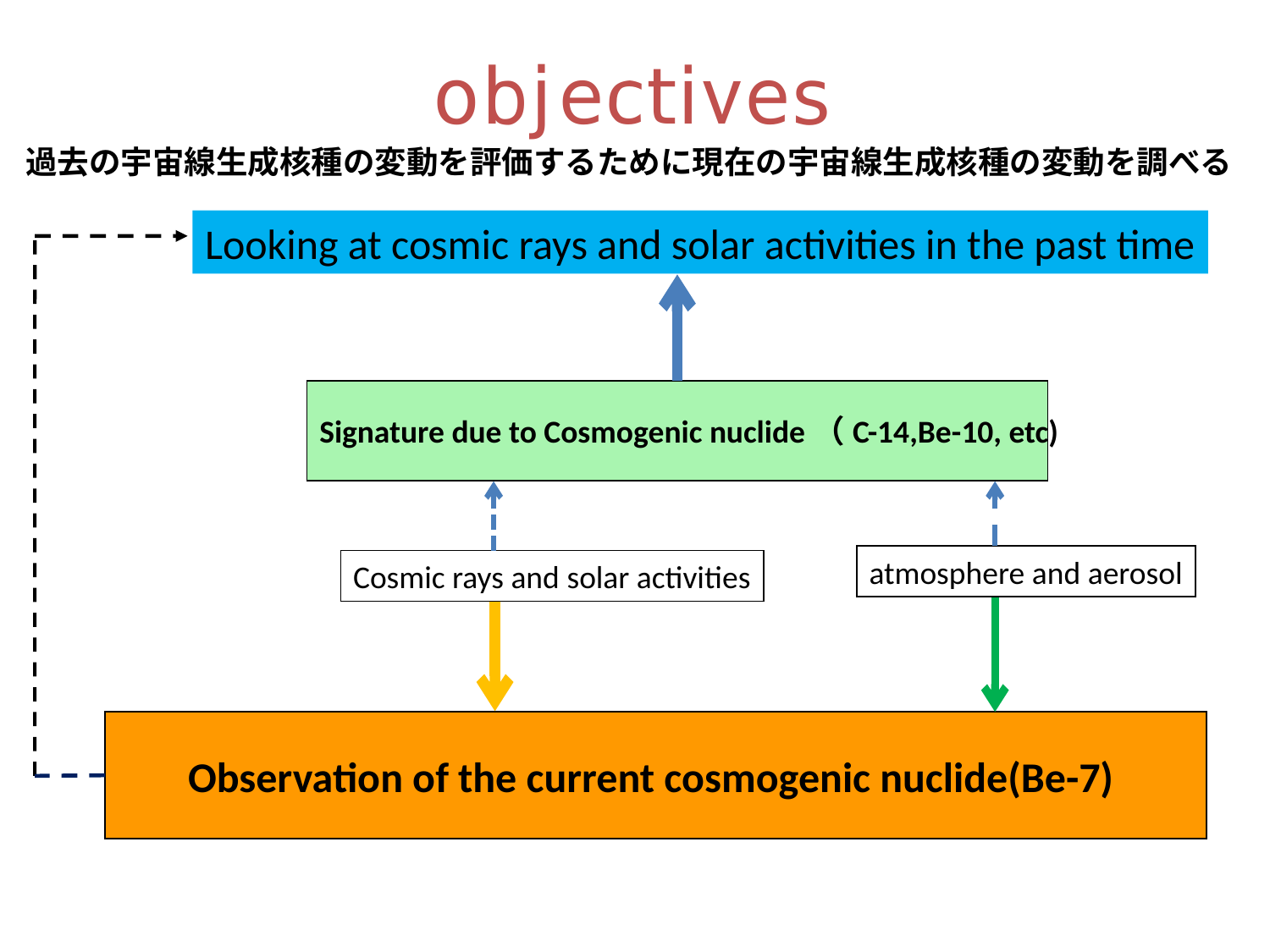

# objectives
過去の宇宙線生成核種の変動を評価するために現在の宇宙線生成核種の変動を調べる
Looking at cosmic rays and solar activities in the past time

Signature due to Cosmogenic nuclide（C-14,Be-10, etc)
atmosphere and aerosol
Cosmic rays and solar activities
Observation of the current cosmogenic nuclide(Be-7)